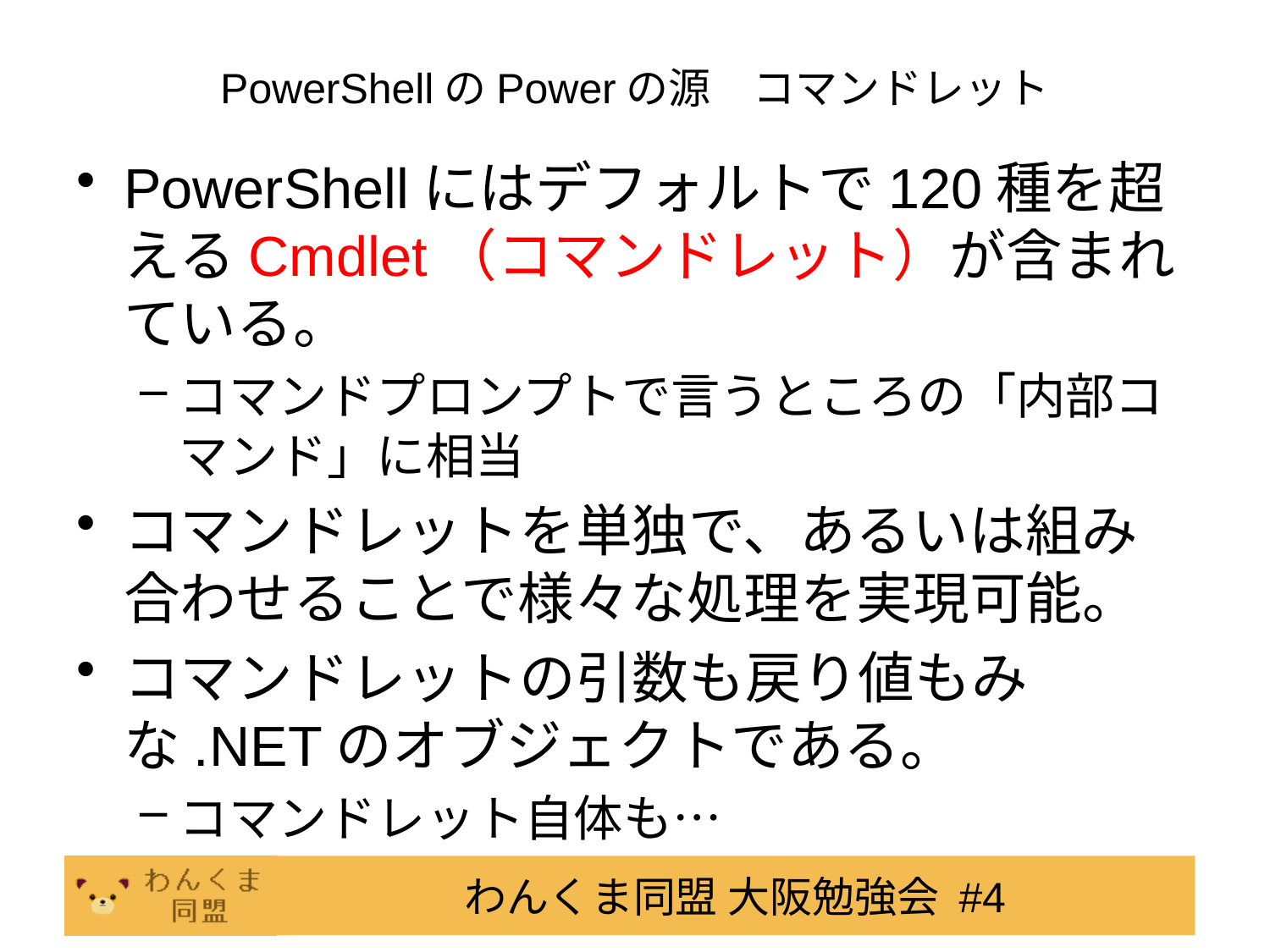

# PowerShellのPowerの源　コマンドレット
PowerShellにはデフォルトで120種を超えるCmdlet（コマンドレット）が含まれている。
コマンドプロンプトで言うところの「内部コマンド」に相当
コマンドレットを単独で、あるいは組み合わせることで様々な処理を実現可能。
コマンドレットの引数も戻り値もみな.NETのオブジェクトである。
コマンドレット自体も…